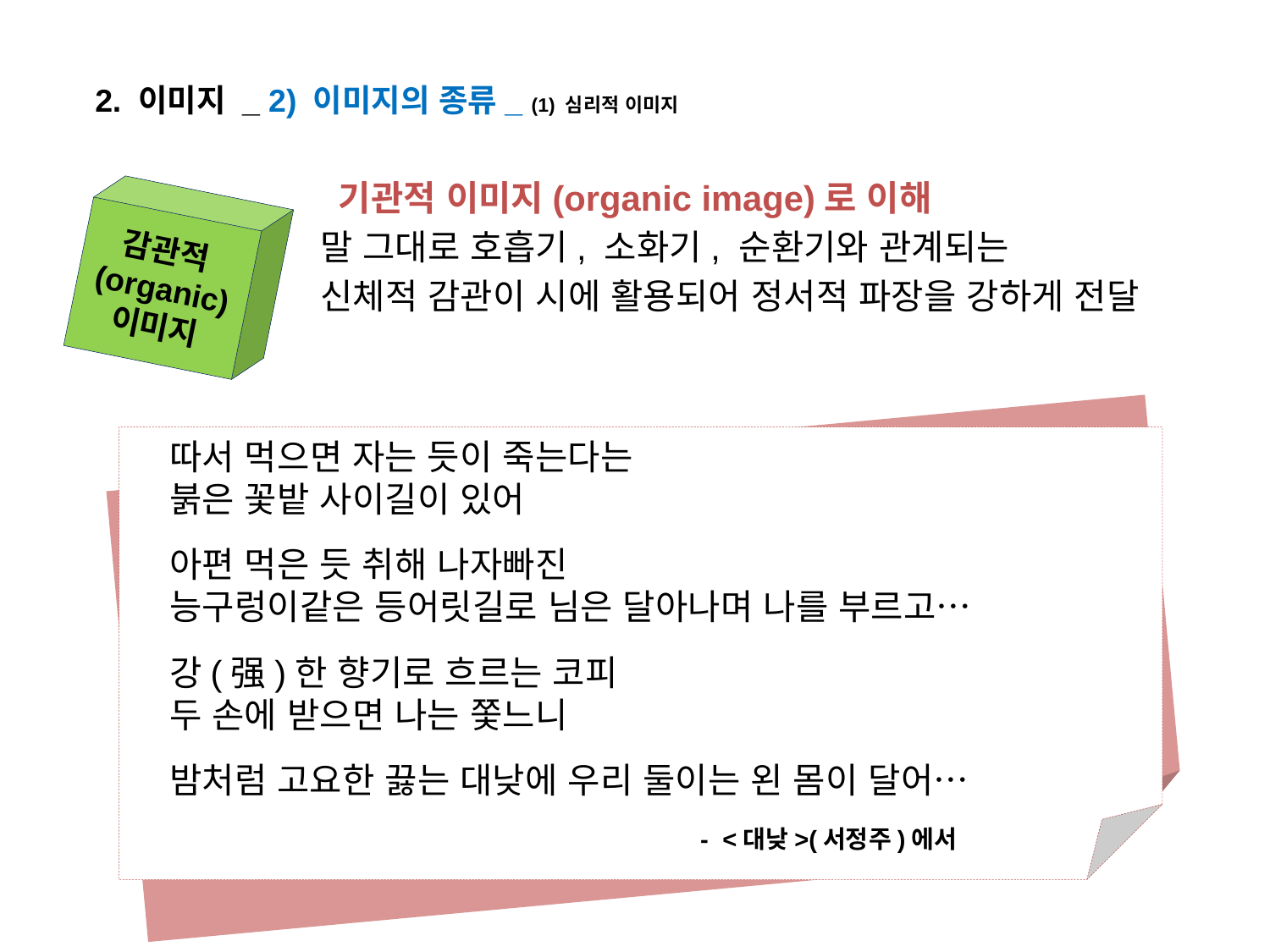

2. 이미지 _ 2) 이미지의 종류_ (1) 심리적 이미지
 기관적 이미지(organic image)로 이해
말 그대로 호흡기, 소화기, 순환기와 관계되는
신체적 감관이 시에 활용되어 정서적 파장을 강하게 전달
감관적(organic)
이미지

따서 먹으면 자는 듯이 죽는다는
붉은 꽃밭 사이길이 있어

아편 먹은 듯 취해 나자빠진
능구렁이같은 등어릿길로 님은 달아나며 나를 부르고…

강(强)한 향기로 흐르는 코피
두 손에 받으면 나는 쫓느니

밤처럼 고요한 끓는 대낮에 우리 둘이는 왼 몸이 달어…

                                                                            -  <대낮>(서정주)에서